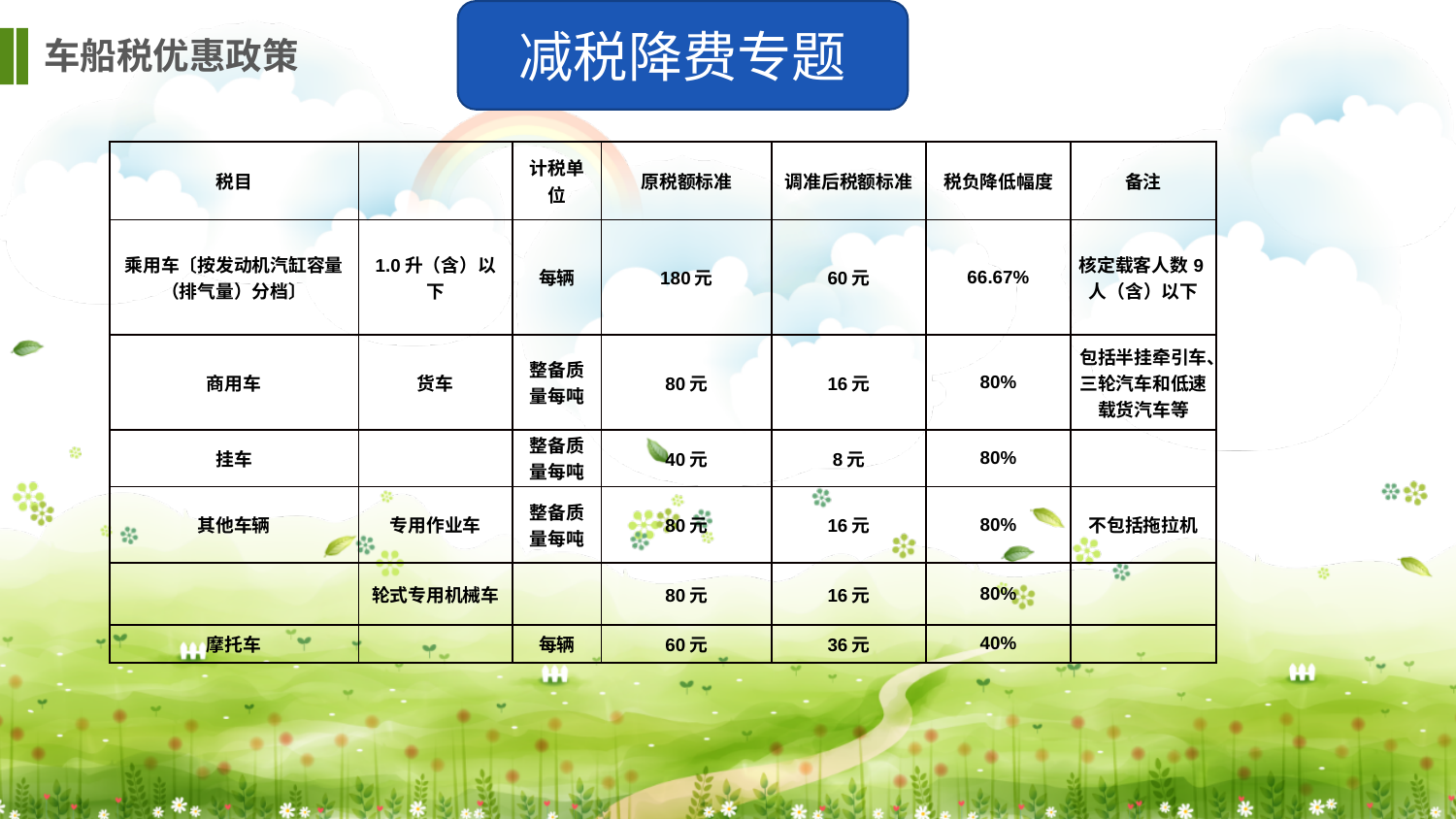

减税降费专题
车船税优惠政策

| 税目 |  | 计税单位 | 原税额标准 | 调准后税额标准 | 税负降低幅度 | 备注 |
| --- | --- | --- | --- | --- | --- | --- |
| 乘用车〔按发动机汽缸容量（排气量）分档〕 | 1.0升（含）以下 | 每辆 | 180元 | 60元 | 66.67% | 核定载客人数9人（含）以下 |
| 商用车 | 货车 | 整备质量每吨 | 80元 | 16元 | 80% | 包括半挂牵引车、三轮汽车和低速载货汽车等 |
| 挂车 |  | 整备质量每吨 | 40元 | 8元 | 80% |  |
| 其他车辆 | 专用作业车 | 整备质量每吨 | 80元 | 16元 | 80% | 不包括拖拉机 |
|  | 轮式专用机械车 |  | 80元 | 16元 | 80% |  |
| 摩托车 |  | 每辆 | 60元 | 36元 | 40% |  |